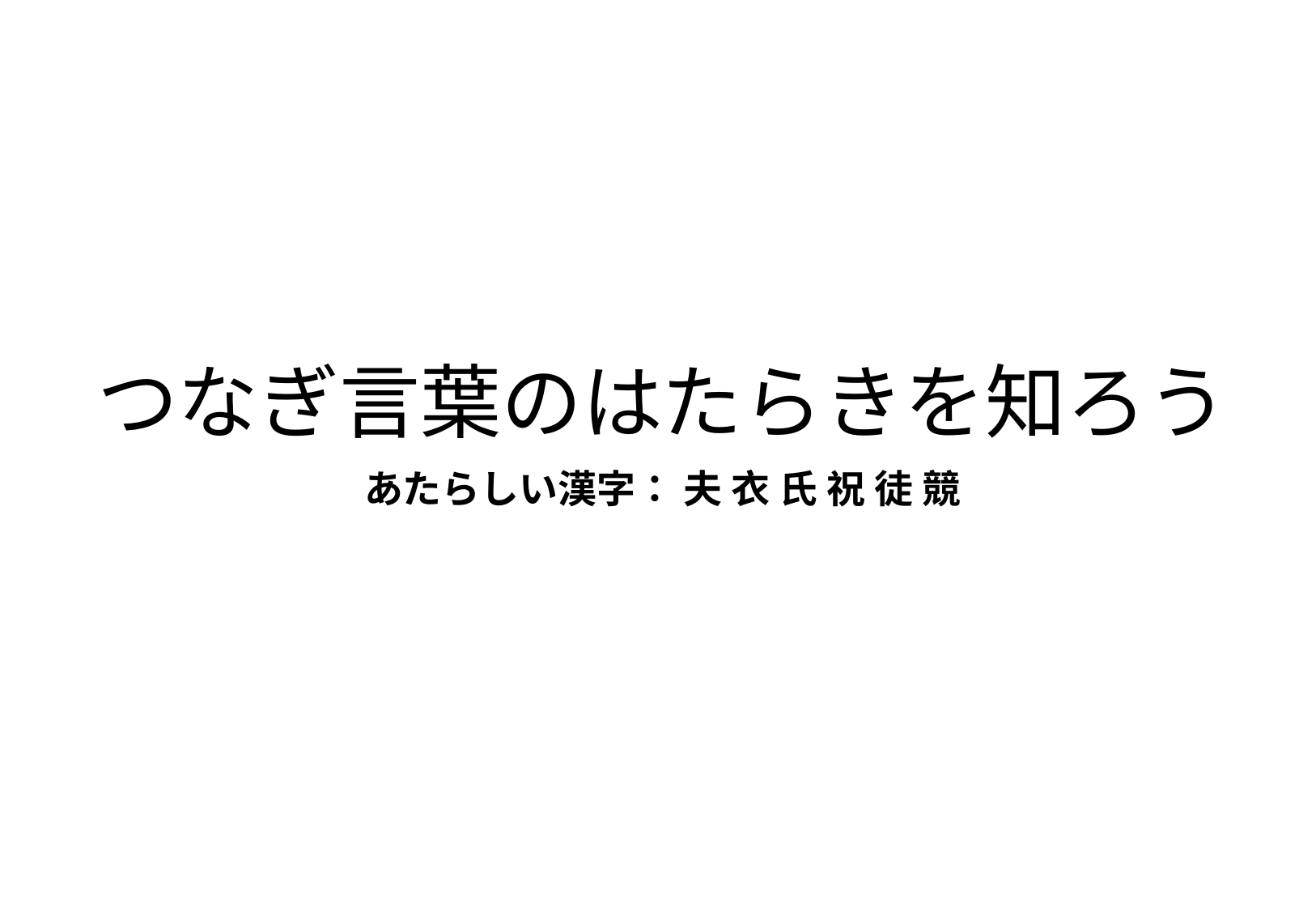

# つなぎ言葉のはたらきを知ろう
あたらしい漢字： 夫 衣 氏 祝 徒 競